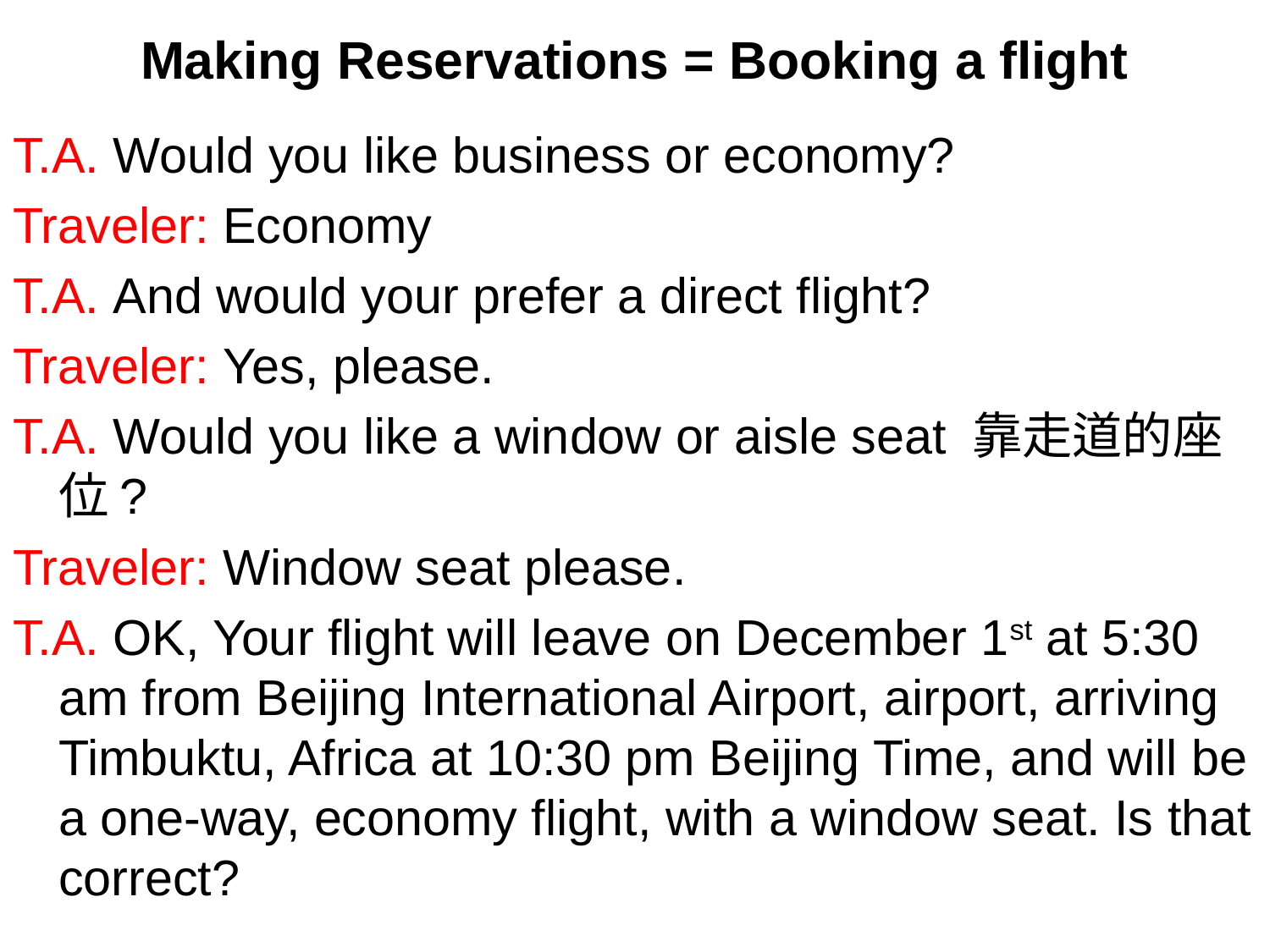

# Making Reservations = Booking a flight
T.A. Would you like business or economy?
Traveler: Economy
T.A. And would your prefer a direct flight?
Traveler: Yes, please.
T.A. Would you like a window or aisle seat 靠走道的座位?
Traveler: Window seat please.
T.A. OK, Your flight will leave on December 1st at 5:30 am from Beijing International Airport, airport, arriving Timbuktu, Africa at 10:30 pm Beijing Time, and will be a one-way, economy flight, with a window seat. Is that correct?